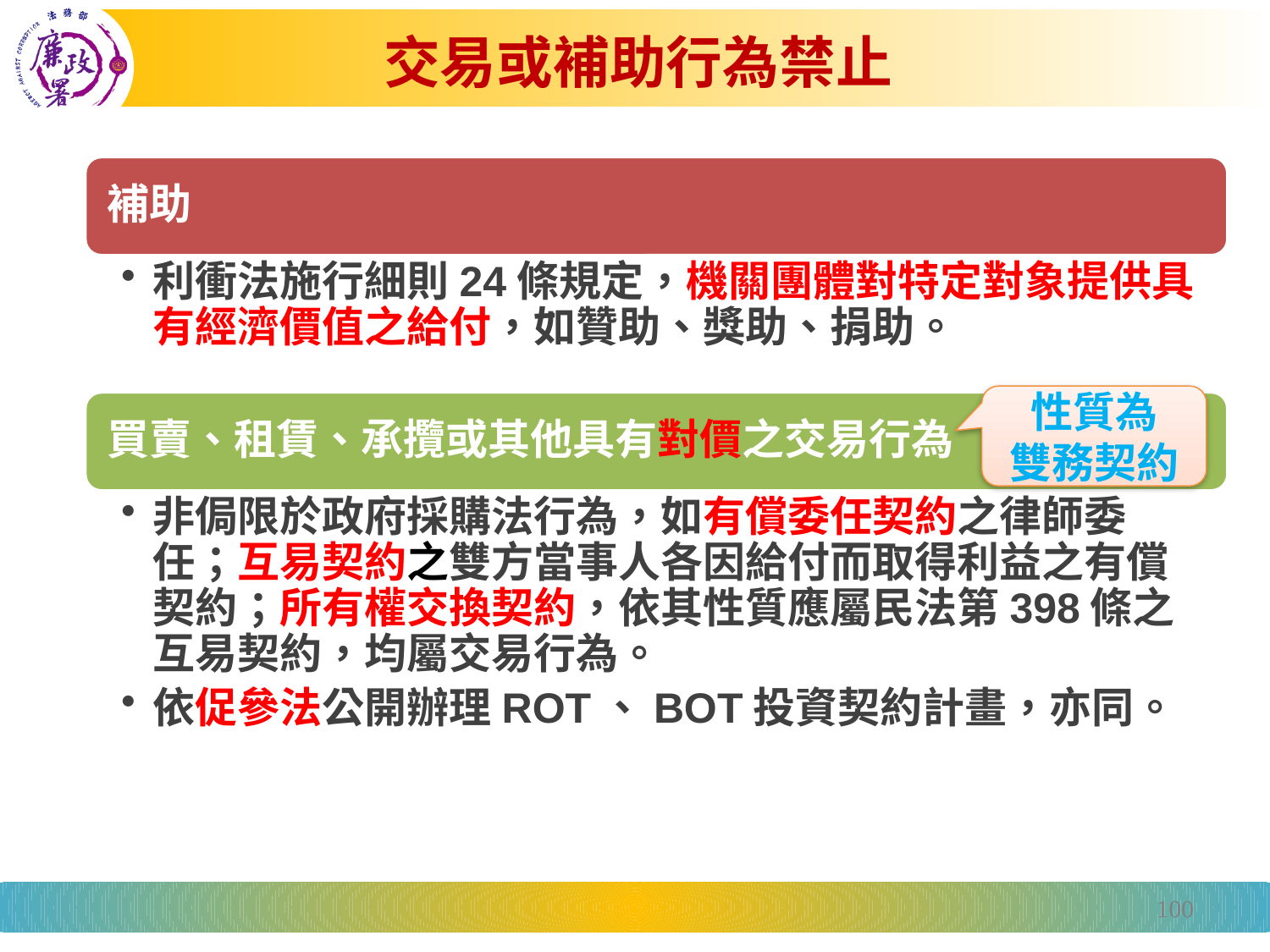

# 交易或補助行為禁止
補助
利衝法施行細則24條規定，機關團體對特定對象提供具有經濟價值之給付，如贊助、獎助、捐助。
買賣、租賃、承攬或其他具有對價之交易行為
非侷限於政府採購法行為，如有償委任契約之律師委任；互易契約之雙方當事人各因給付而取得利益之有償契約；所有權交換契約，依其性質應屬民法第398條之互易契約，均屬交易行為。
依促參法公開辦理ROT、BOT投資契約計畫，亦同。
性質為
雙務契約
100